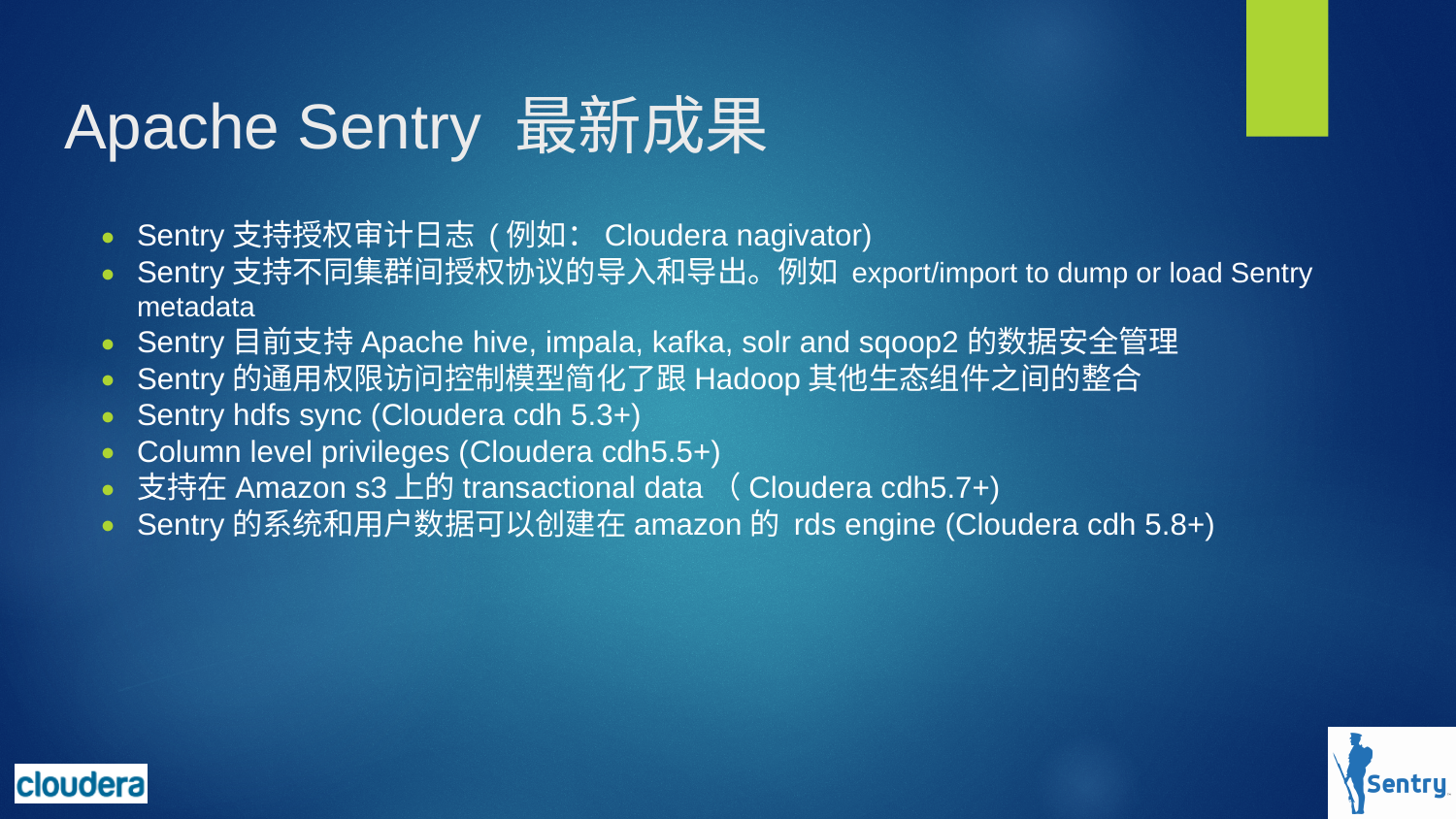

# Apache Sentry 最新成果
Sentry支持授权审计日志 (例如：Cloudera nagivator)
Sentry支持不同集群间授权协议的导入和导出。例如 export/import to dump or load Sentry metadata
Sentry目前支持Apache hive, impala, kafka, solr and sqoop2的数据安全管理
Sentry的通用权限访问控制模型简化了跟Hadoop其他生态组件之间的整合
Sentry hdfs sync (Cloudera cdh 5.3+)
Column level privileges (Cloudera cdh5.5+)
支持在Amazon s3上的transactional data（Cloudera cdh5.7+)
Sentry的系统和用户数据可以创建在amazon的 rds engine (Cloudera cdh 5.8+)